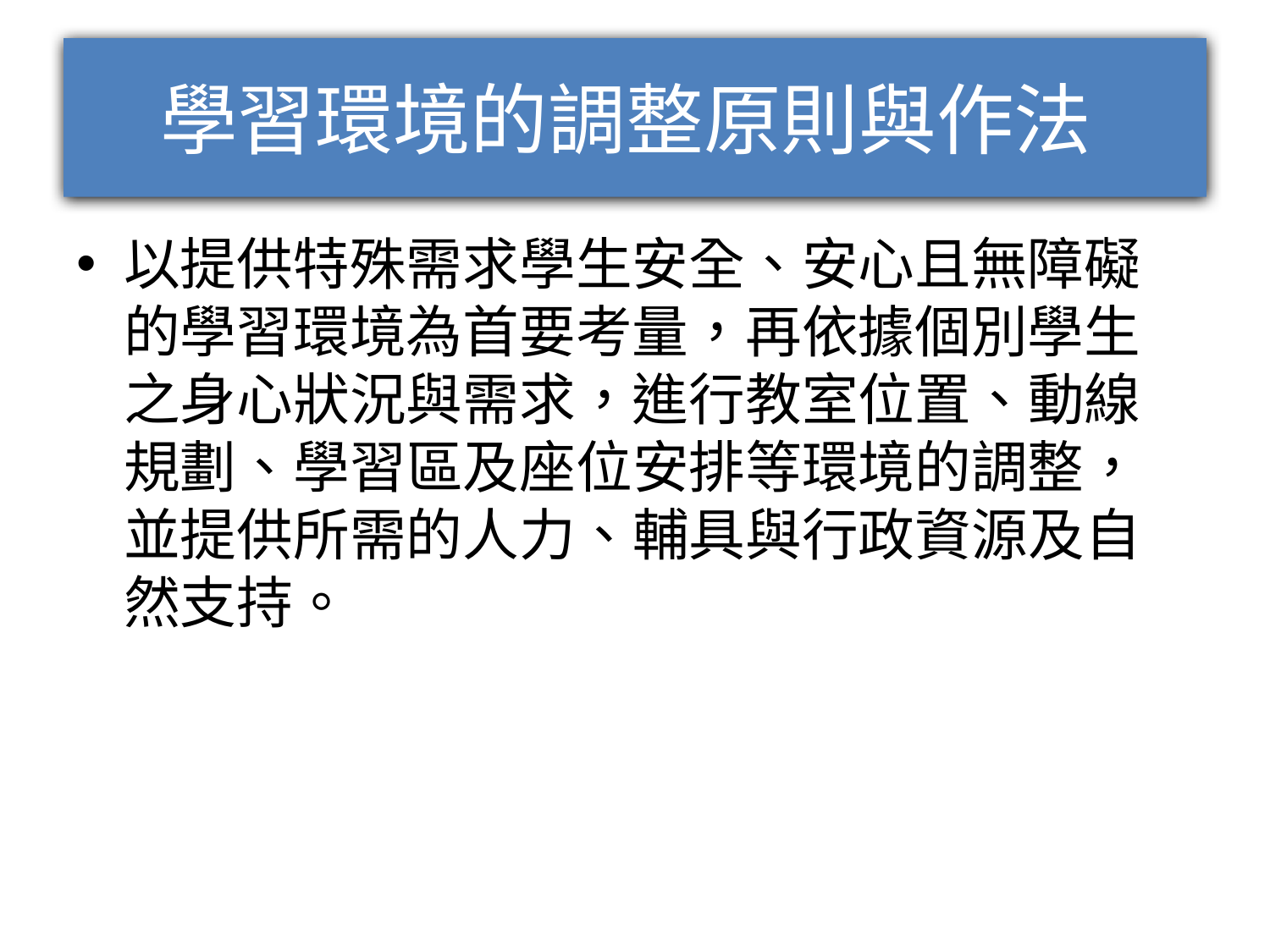

# 學習環境的調整原則與作法
以提供特殊需求學生安全、安心且無障礙的學習環境為首要考量，再依據個別學生之身心狀況與需求，進行教室位置、動線規劃、學習區及座位安排等環境的調整，並提供所需的人力、輔具與行政資源及自然支持。